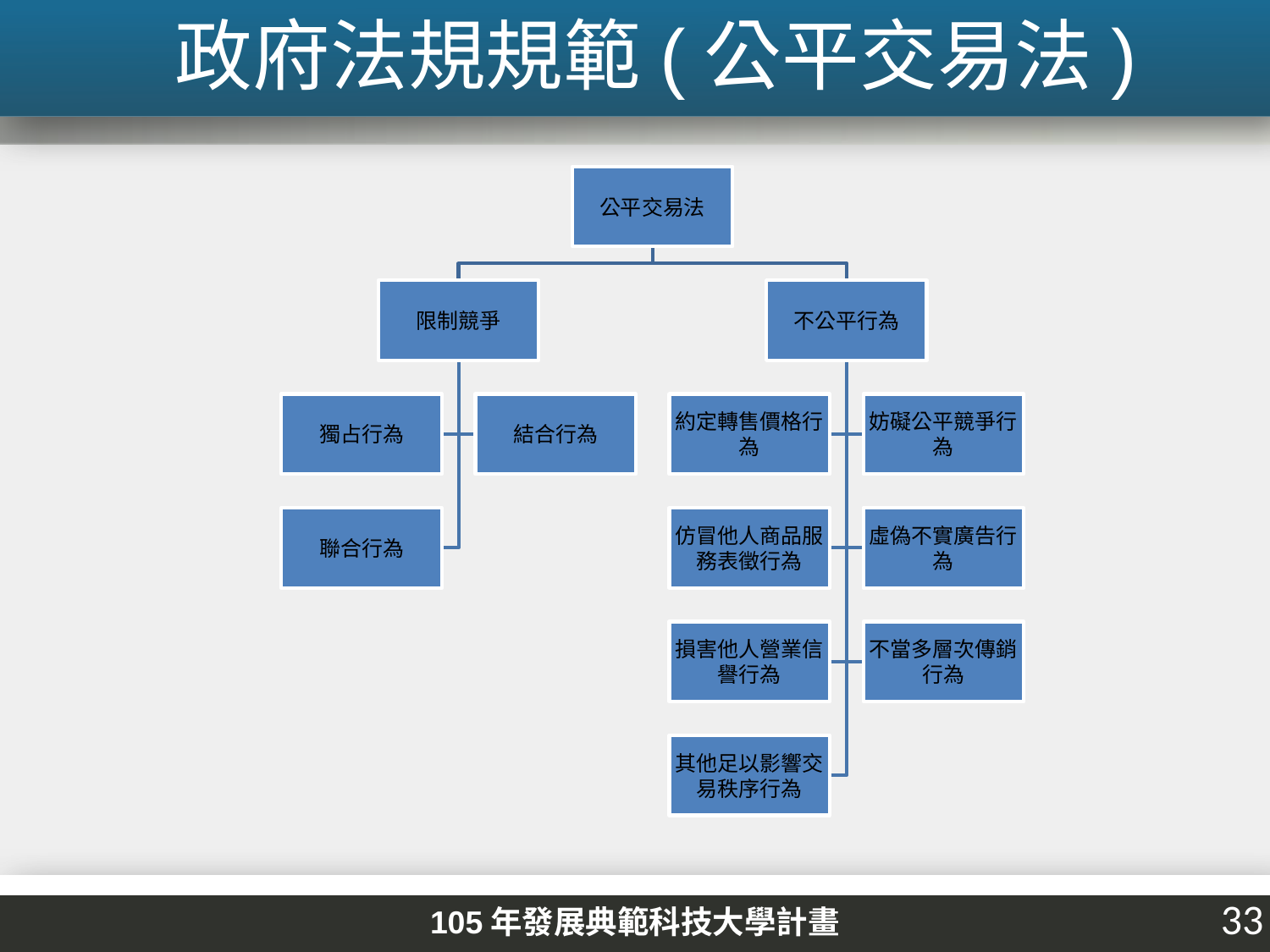

# 政府法規規範(公平交易法)
公平交易法
限制競爭
獨占行為
結合行為
聯合行為
不公平行為
約定轉售價格行為
妨礙公平競爭行為
仿冒他人商品服務表徵行為
虛偽不實廣告行為
損害他人營業信譽行為
不當多層次傳銷行為
其他足以影響交易秩序行為
33